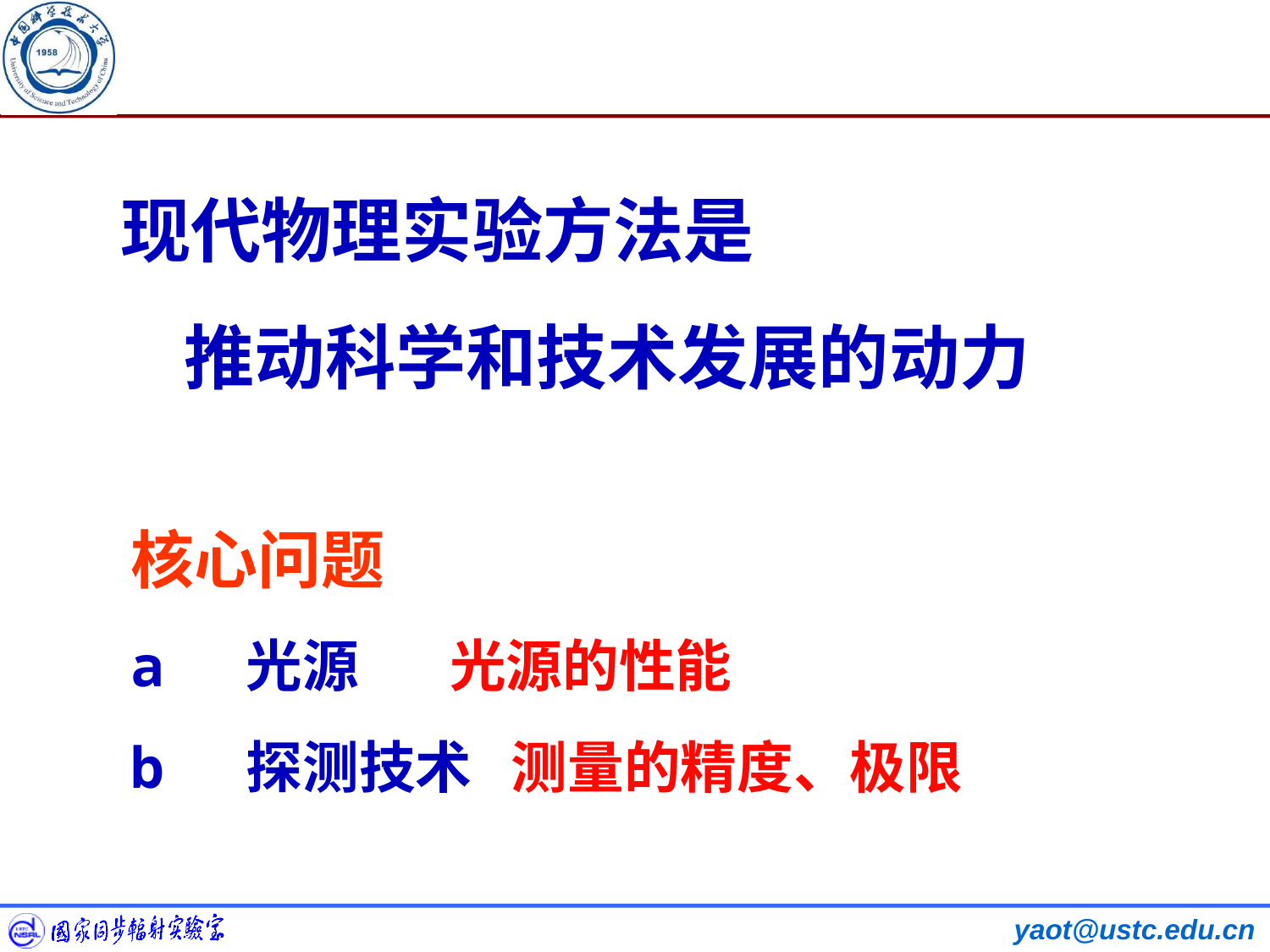

# 现代物理实验方法是 推动科学和技术发展的动力
核心问题
a  光源       光源的性能
b  探测技术   测量的精度、极限